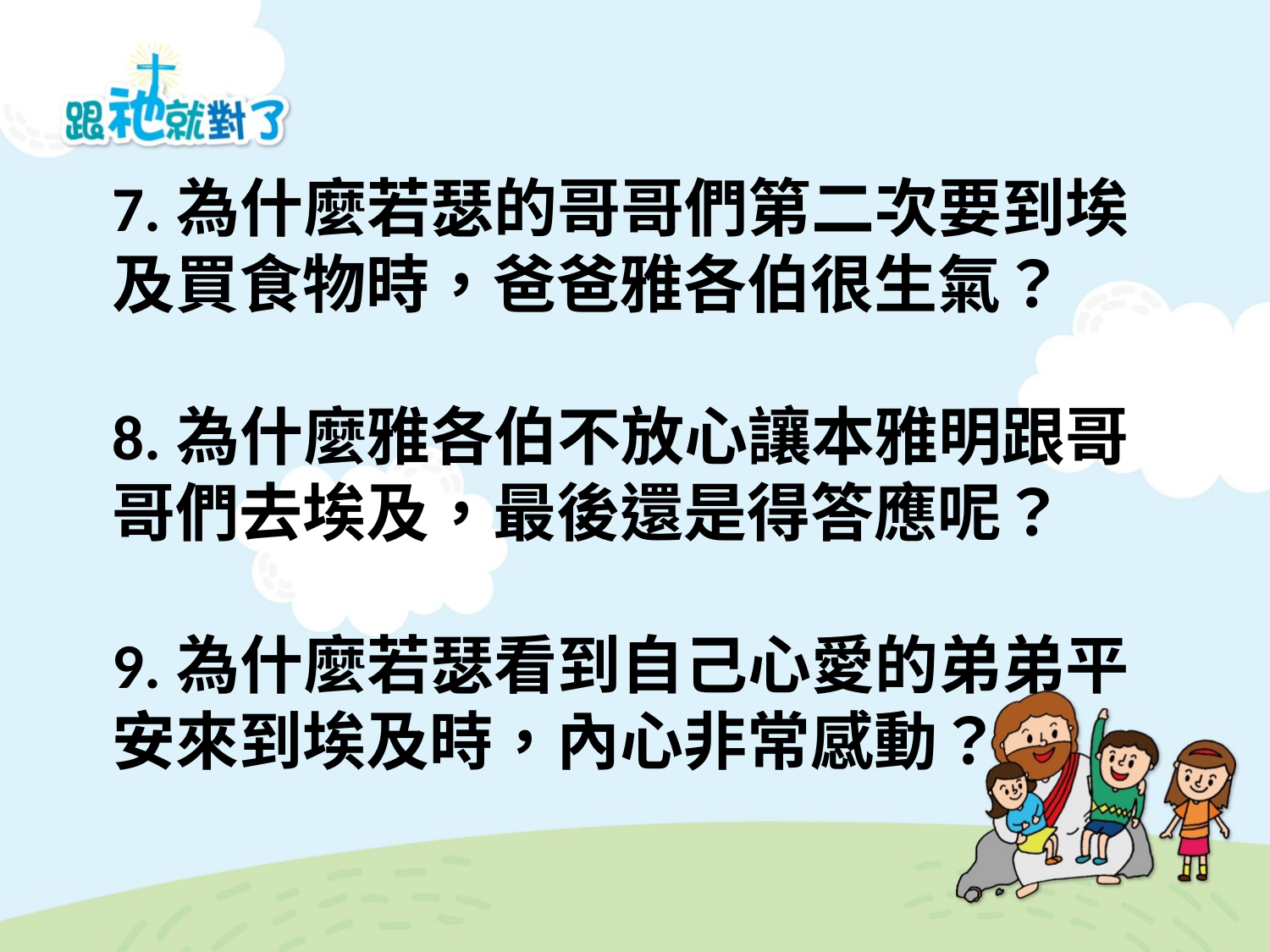

7.為什麼若瑟的哥哥們第二次要到埃及買食物時，爸爸雅各伯很生氣？

8.為什麼雅各伯不放心讓本雅明跟哥哥們去埃及，最後還是得答應呢？

9.為什麼若瑟看到自己心愛的弟弟平安來到埃及時，內心非常感動？